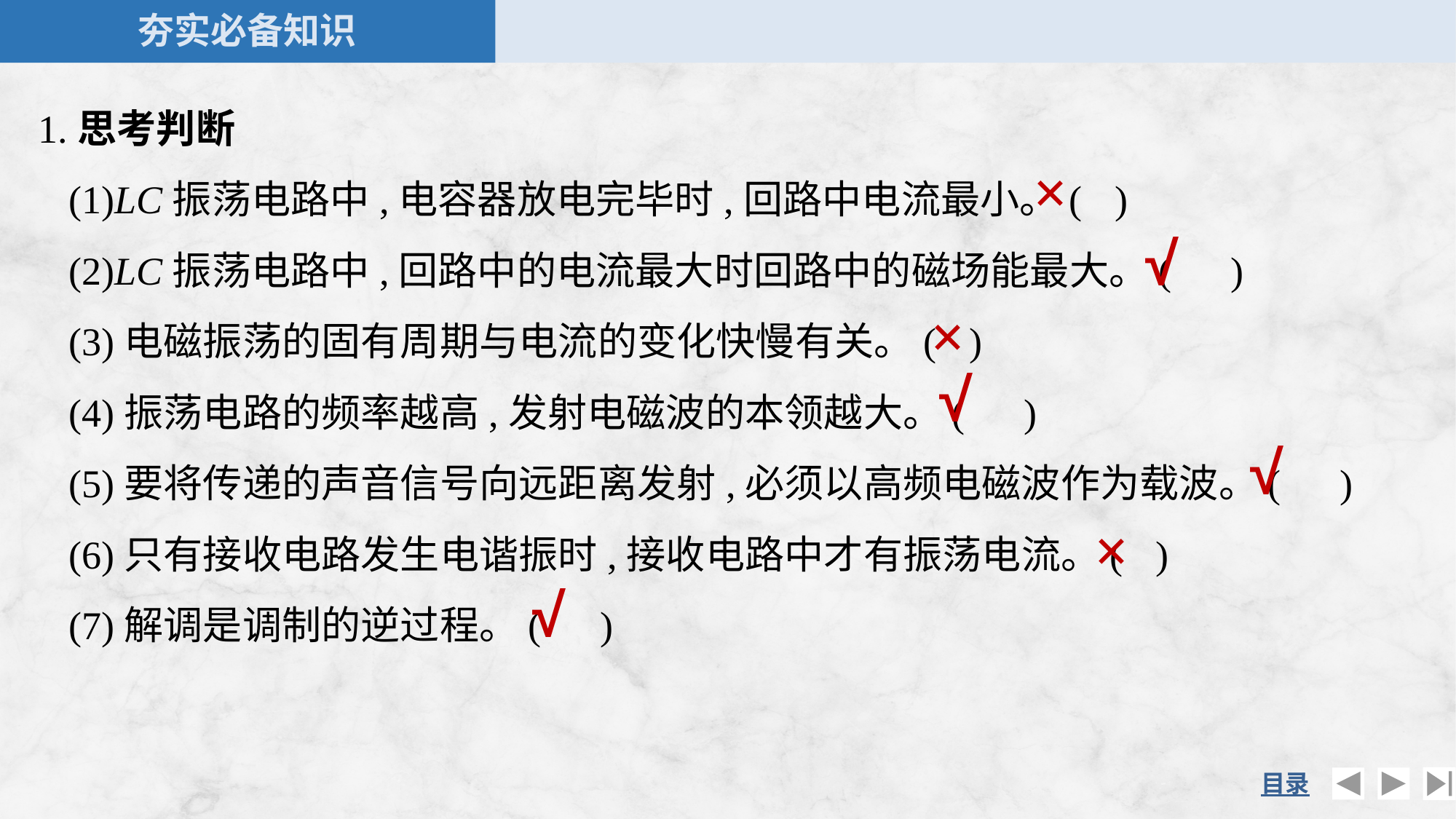

1.思考判断
	(1)LC振荡电路中,电容器放电完毕时,回路中电流最小。(   )
	(2)LC振荡电路中,回路中的电流最大时回路中的磁场能最大。(      )
	(3)电磁振荡的固有周期与电流的变化快慢有关。(   )
	(4)振荡电路的频率越高,发射电磁波的本领越大。(      )
	(5)要将传递的声音信号向远距离发射,必须以高频电磁波作为载波。(      )
	(6)只有接收电路发生电谐振时,接收电路中才有振荡电流。(   )
	(7)解调是调制的逆过程。(      )
×
√
×
√
√
×
√